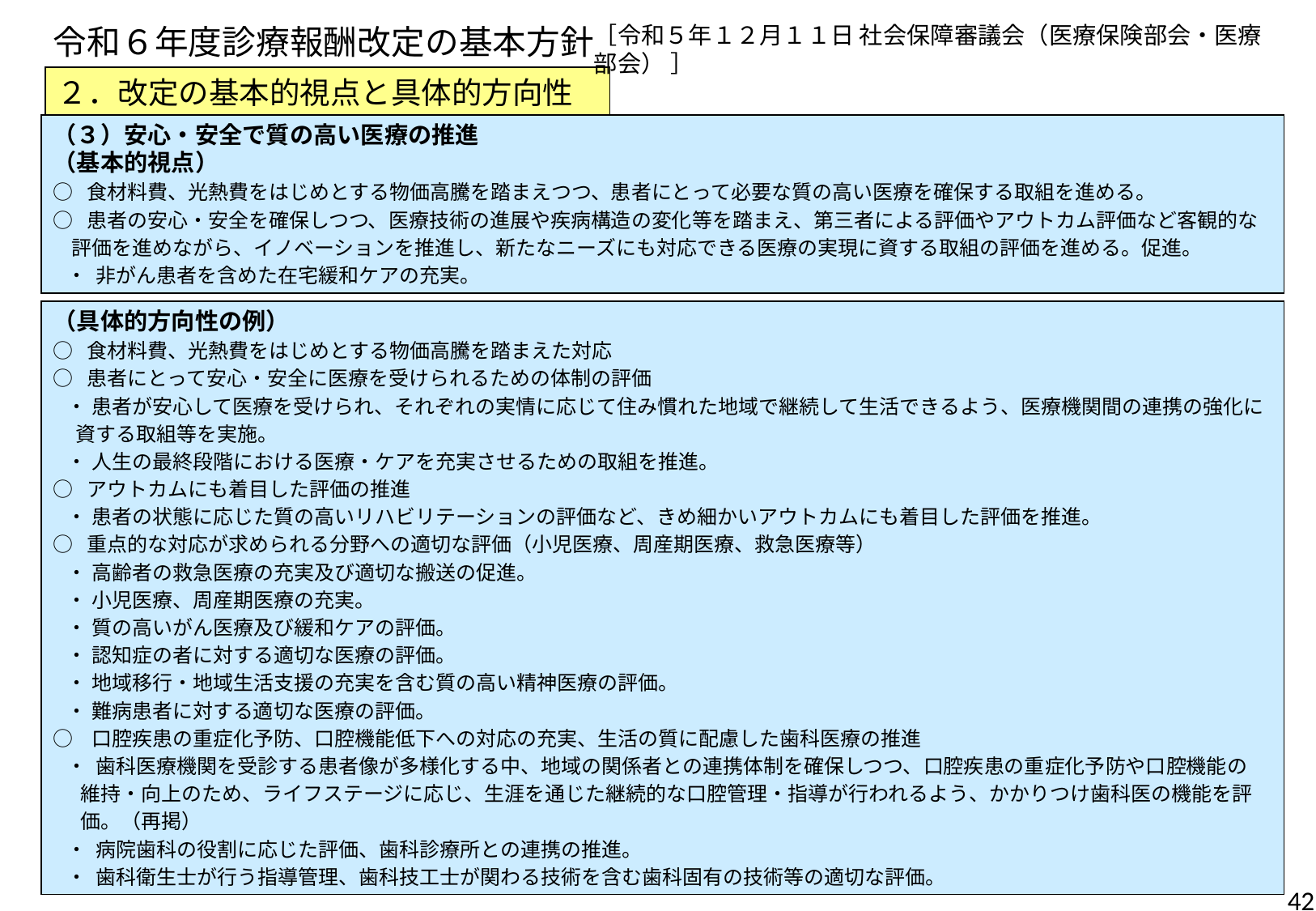

令和６年度診療報酬改定の基本方針
［令和５年１２月１１日 社会保障審議会（医療保険部会・医療部会） ］
２．改定の基本的視点と具体的方向性⑤
（３）安心・安全で質の高い医療の推進
（基本的視点）
○  食材料費、光熱費をはじめとする物価高騰を踏まえつつ、患者にとって必要な質の高い医療を確保する取組を進める。
○  患者の安心・安全を確保しつつ、医療技術の進展や疾病構造の変化等を踏まえ、第三者による評価やアウトカム評価など客観的な
   評価を進めながら、イノベーションを推進し、新たなニーズにも対応できる医療の実現に資する取組の評価を進める。促進。
  ・  非がん患者を含めた在宅緩和ケアの充実。
（具体的方向性の例）
○  食材料費、光熱費をはじめとする物価高騰を踏まえた対応
○  患者にとって安心・安全に医療を受けられるための体制の評価
  ・ 患者が安心して医療を受けられ、それぞれの実情に応じて住み慣れた地域で継続して生活できるよう、医療機関間の連携の強化に
    資する取組等を実施。
  ・ 人生の最終段階における医療・ケアを充実させるための取組を推進。
○  アウトカムにも着目した評価の推進
  ・ 患者の状態に応じた質の高いリハビリテーションの評価など、きめ細かいアウトカムにも着目した評価を推進。
○  重点的な対応が求められる分野への適切な評価（小児医療、周産期医療、救急医療等）
  ・ 高齢者の救急医療の充実及び適切な搬送の促進。
  ・ 小児医療、周産期医療の充実。
  ・ 質の高いがん医療及び緩和ケアの評価。
  ・ 認知症の者に対する適切な医療の評価。
  ・ 地域移行・地域生活支援の充実を含む質の高い精神医療の評価。
  ・ 難病患者に対する適切な医療の評価。
○   口腔疾患の重症化予防、口腔機能低下への対応の充実、生活の質に配慮した歯科医療の推進
  ・  歯科医療機関を受診する患者像が多様化する中、地域の関係者との連携体制を確保しつつ、口腔疾患の重症化予防や口腔機能の
     維持・向上のため、ライフステージに応じ、生涯を通じた継続的な口腔管理・指導が行われるよう、かかりつけ歯科医の機能を評
     価。（再掲）
  ・  病院歯科の役割に応じた評価、歯科診療所との連携の推進。
  ・  歯科衛生士が行う指導管理、歯科技工士が関わる技術を含む歯科固有の技術等の適切な評価。
42